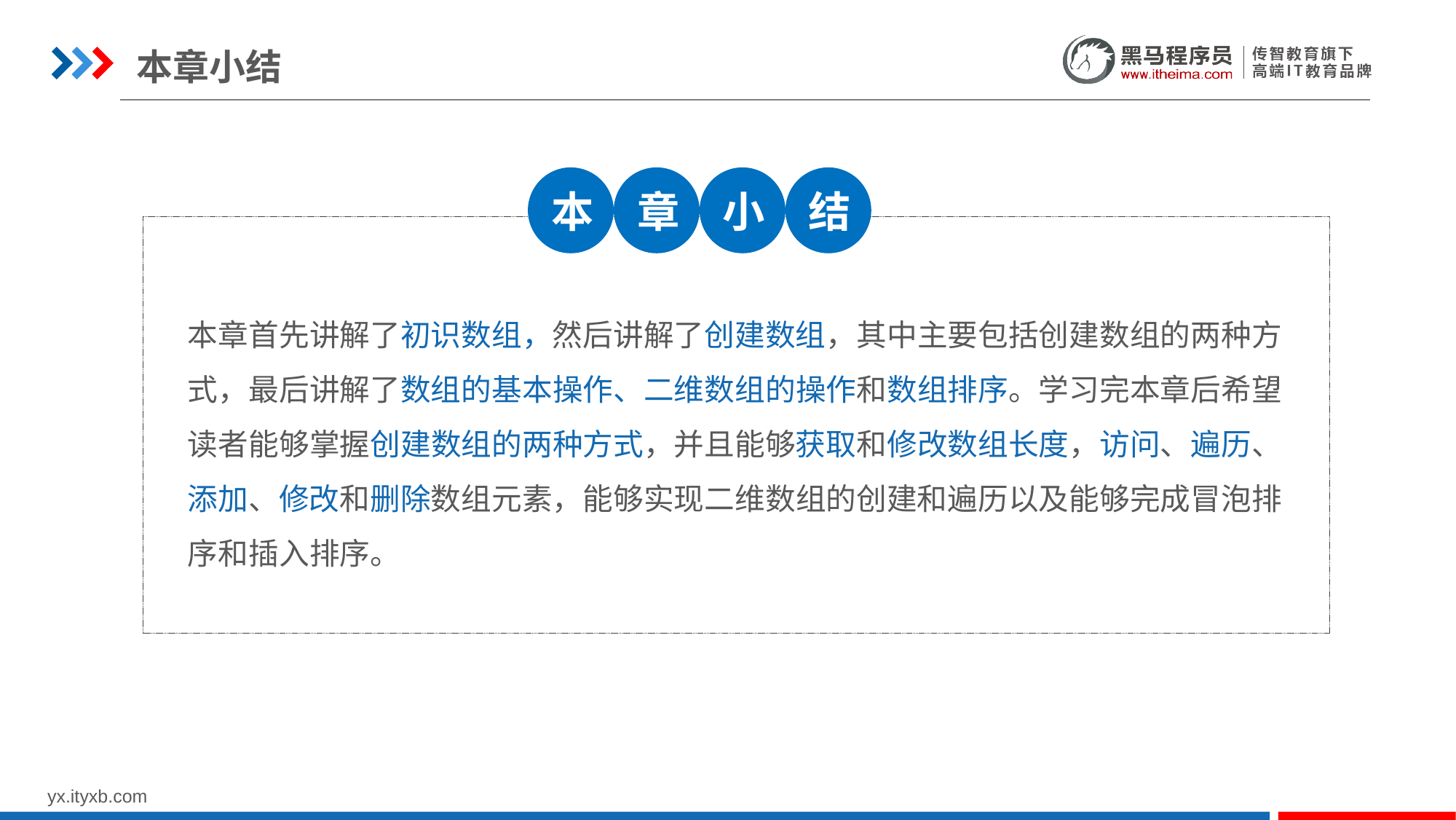

本章小结
本
章
小
结

本章首先讲解了初识数组，然后讲解了创建数组，其中主要包括创建数组的两种方式，最后讲解了数组的基本操作、二维数组的操作和数组排序。学习完本章后希望读者能够掌握创建数组的两种方式，并且能够获取和修改数组长度，访问、遍历、添加、修改和删除数组元素，能够实现二维数组的创建和遍历以及能够完成冒泡排序和插入排序。